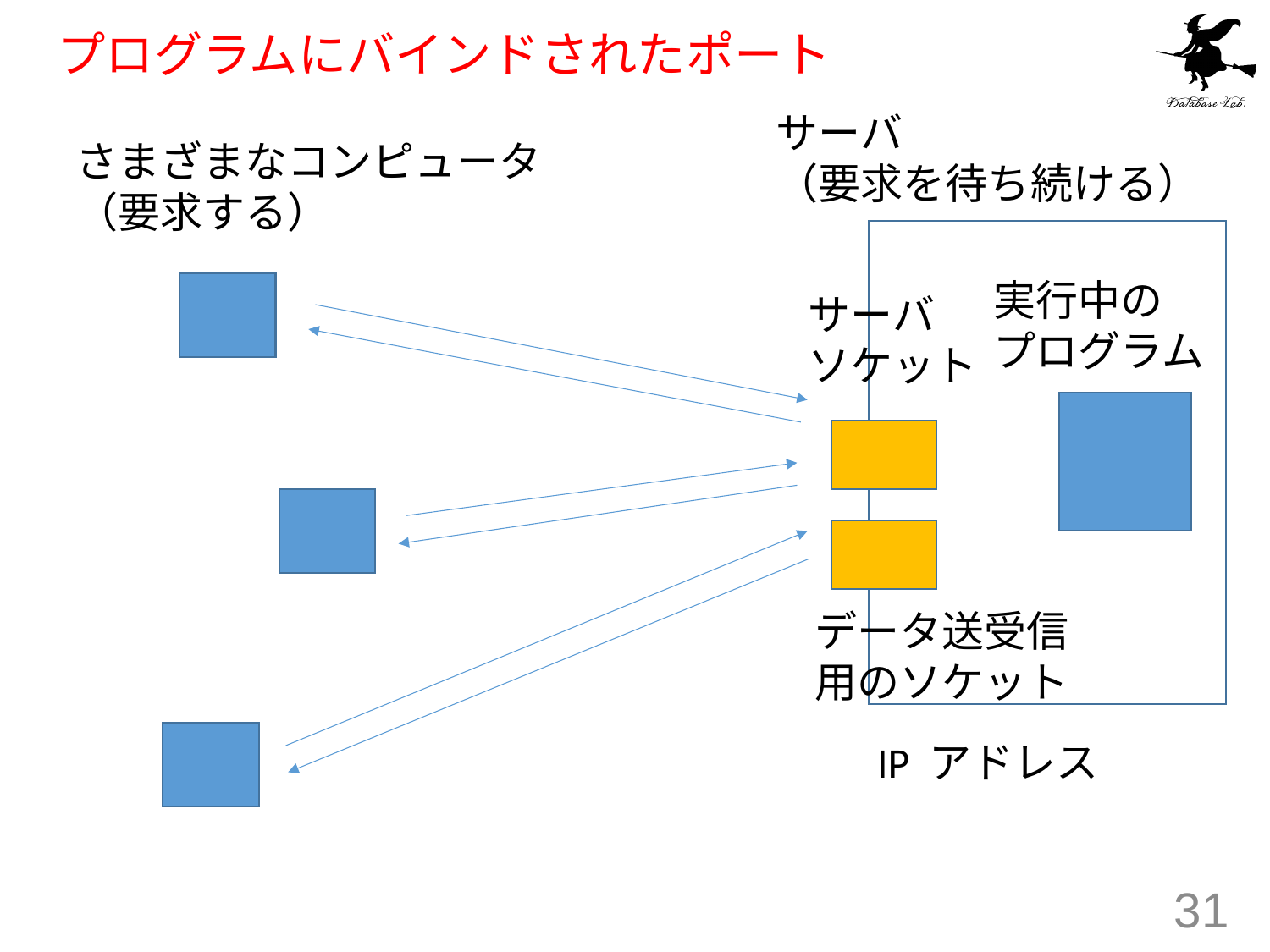

# プログラムにバインドされたポート
サーバ
（要求を待ち続ける）
さまざまなコンピュータ
（要求する）

実行中の
プログラム

サーバ
ソケット

データ送受信
用のソケット

IP アドレス
31